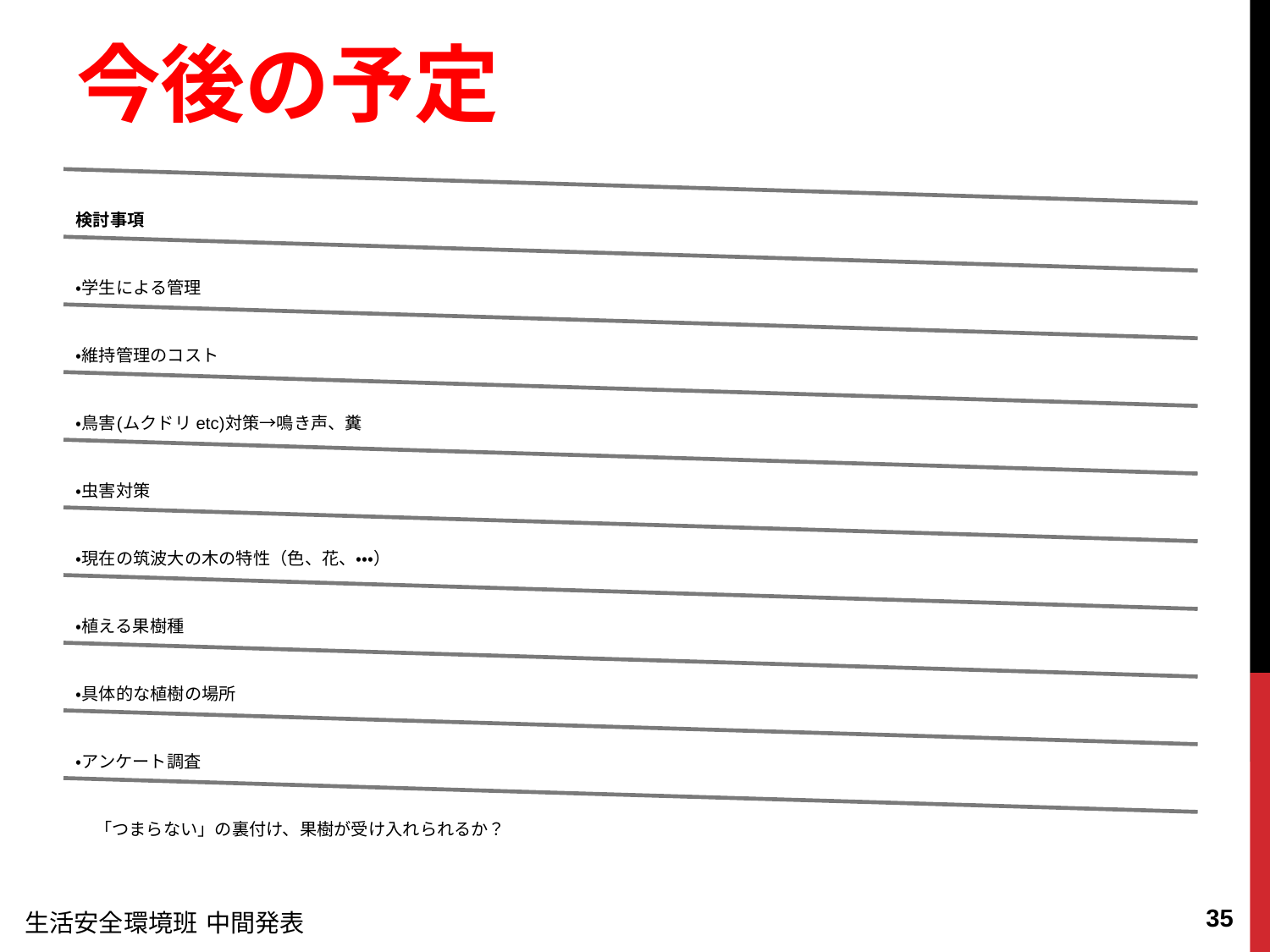

# 今後の予定
検討事項
・学生による管理
・維持管理のコスト
・鳥害(ムクドリ etc)対策→鳴き声、糞
・虫害対策
・現在の筑波大の木の特性（色、花、・・・）
・植える果樹種
・アンケート調査
	「つまらない」の裏付け、果樹が受け入れられるか？
・具体的な植樹の場所
35
生活安全環境班 中間発表